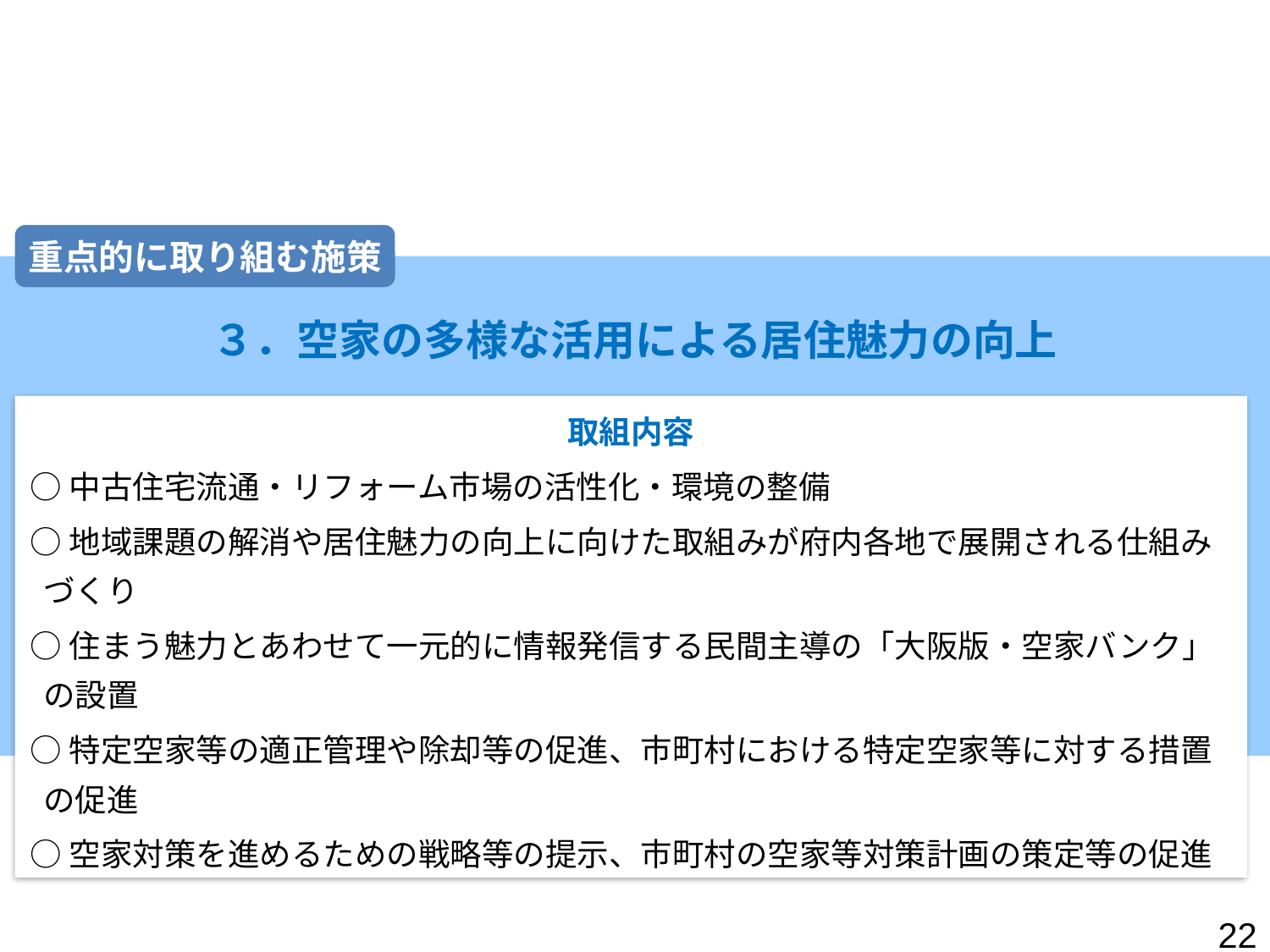

重点的に取り組む施策

３．空家の多様な活用による居住魅力の向上
取組内容
○中古住宅流通・リフォーム市場の活性化・環境の整備
○地域課題の解消や居住魅力の向上に向けた取組みが府内各地で展開される仕組みづくり
○住まう魅力とあわせて一元的に情報発信する民間主導の「大阪版・空家バンク」の設置
○特定空家等の適正管理や除却等の促進、市町村における特定空家等に対する措置の促進
○空家対策を進めるための戦略等の提示、市町村の空家等対策計画の策定等の促進
22